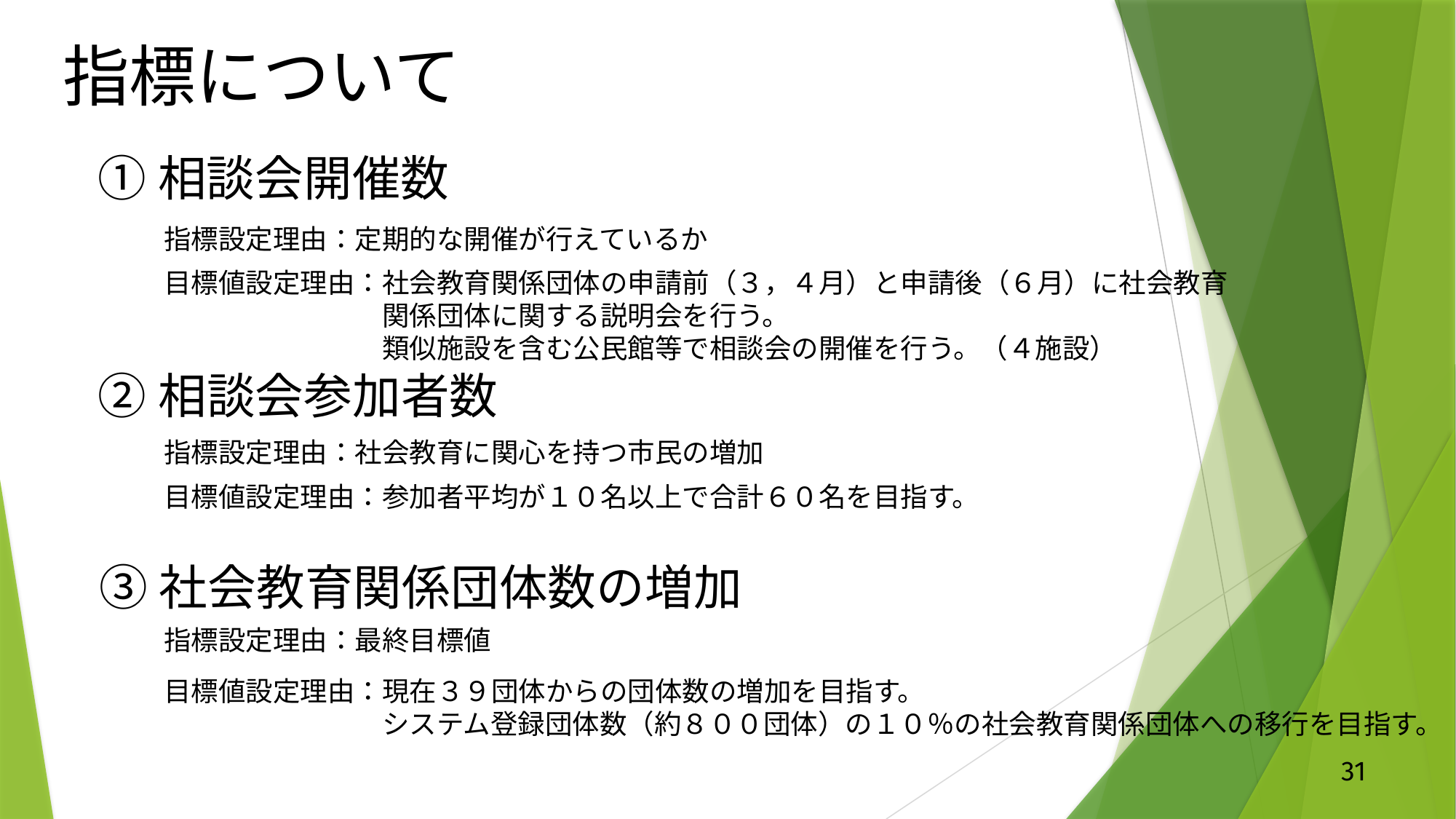

指標について
①相談会開催数
指標設定理由：定期的な開催が行えているか
目標値設定理由：社会教育関係団体の申請前（３，４月）と申請後（６月）に社会教育
　　　　　　　　関係団体に関する説明会を行う。
　　　　　　　　類似施設を含む公民館等で相談会の開催を行う。（４施設）
②相談会参加者数
指標設定理由：社会教育に関心を持つ市民の増加
目標値設定理由：参加者平均が１０名以上で合計６０名を目指す。
③社会教育関係団体数の増加
指標設定理由：最終目標値
目標値設定理由：現在３９団体からの団体数の増加を目指す。
　　　　　　　　システム登録団体数（約８００団体）の１０％の社会教育関係団体への移行を目指す。